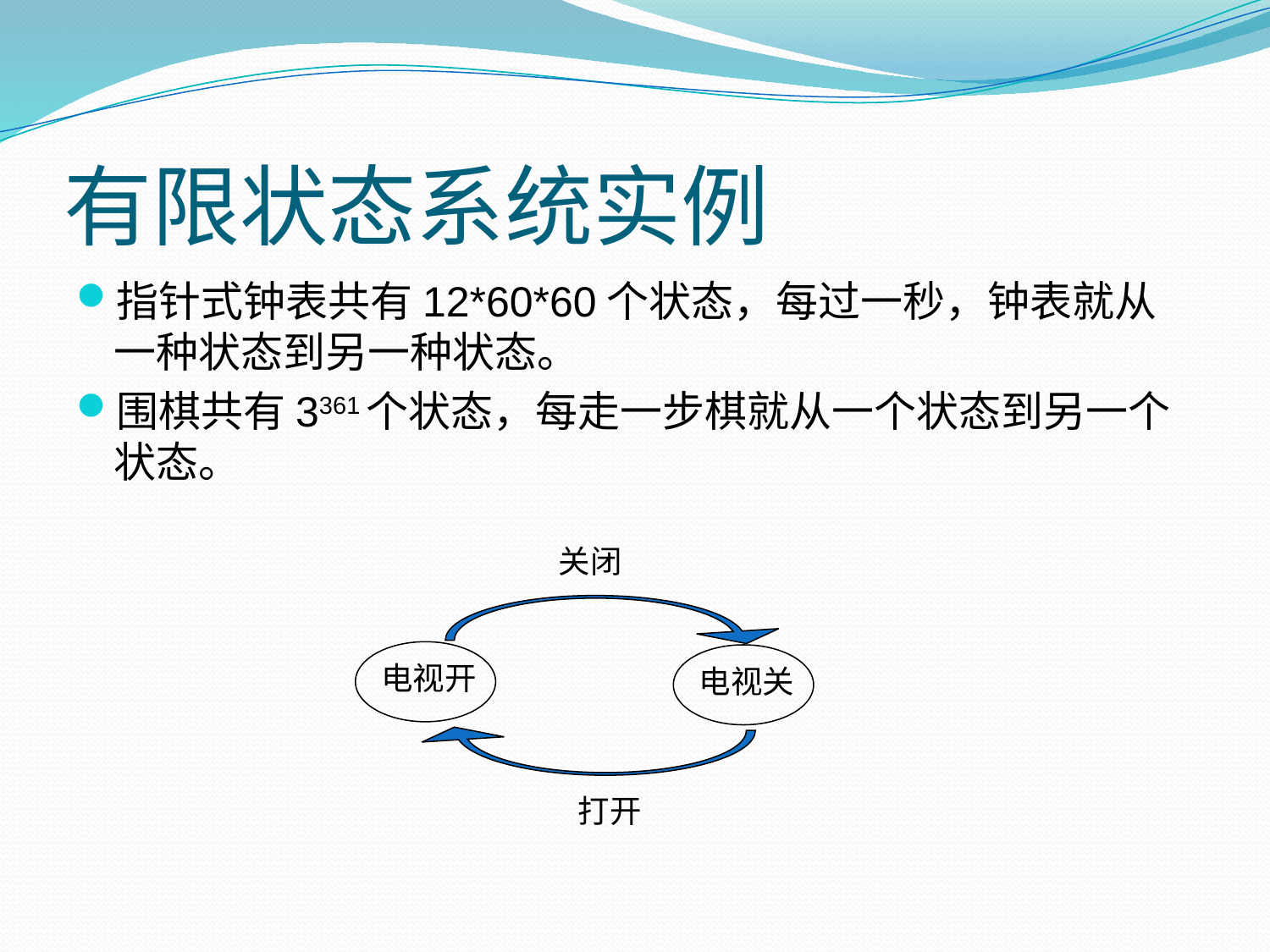

# 有限状态系统实例
指针式钟表共有12*60*60个状态，每过一秒，钟表就从一种状态到另一种状态。
围棋共有3361个状态，每走一步棋就从一个状态到另一个状态。

关闭

电视开
电视关

打开